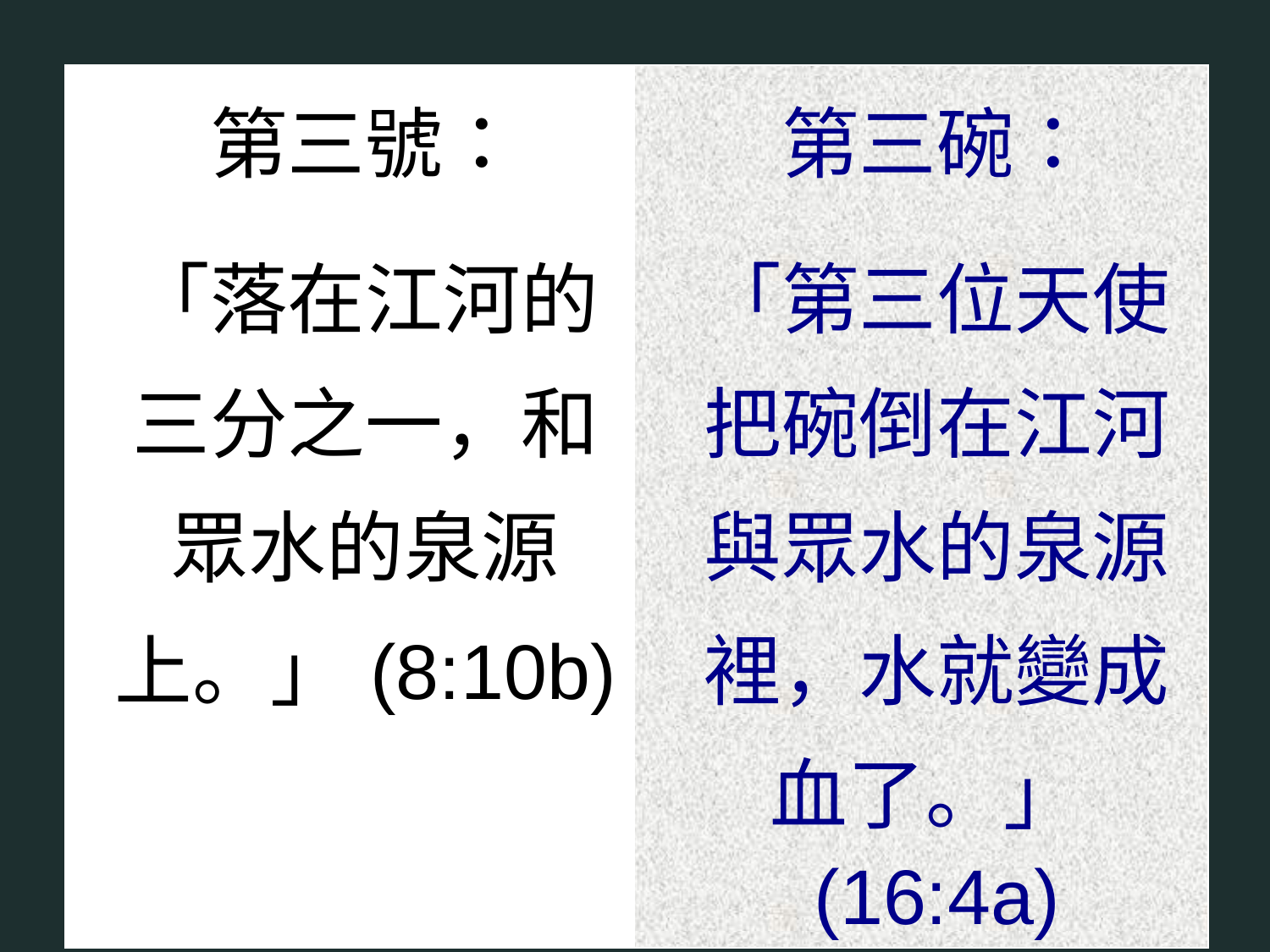

| 第三號： 「落在江河的三分之一，和眾水的泉源上。」(8:10b) | 第三碗： 「第三位天使把碗倒在江河與眾水的泉源裡，水就變成血了。」(16:4a) |
| --- | --- |